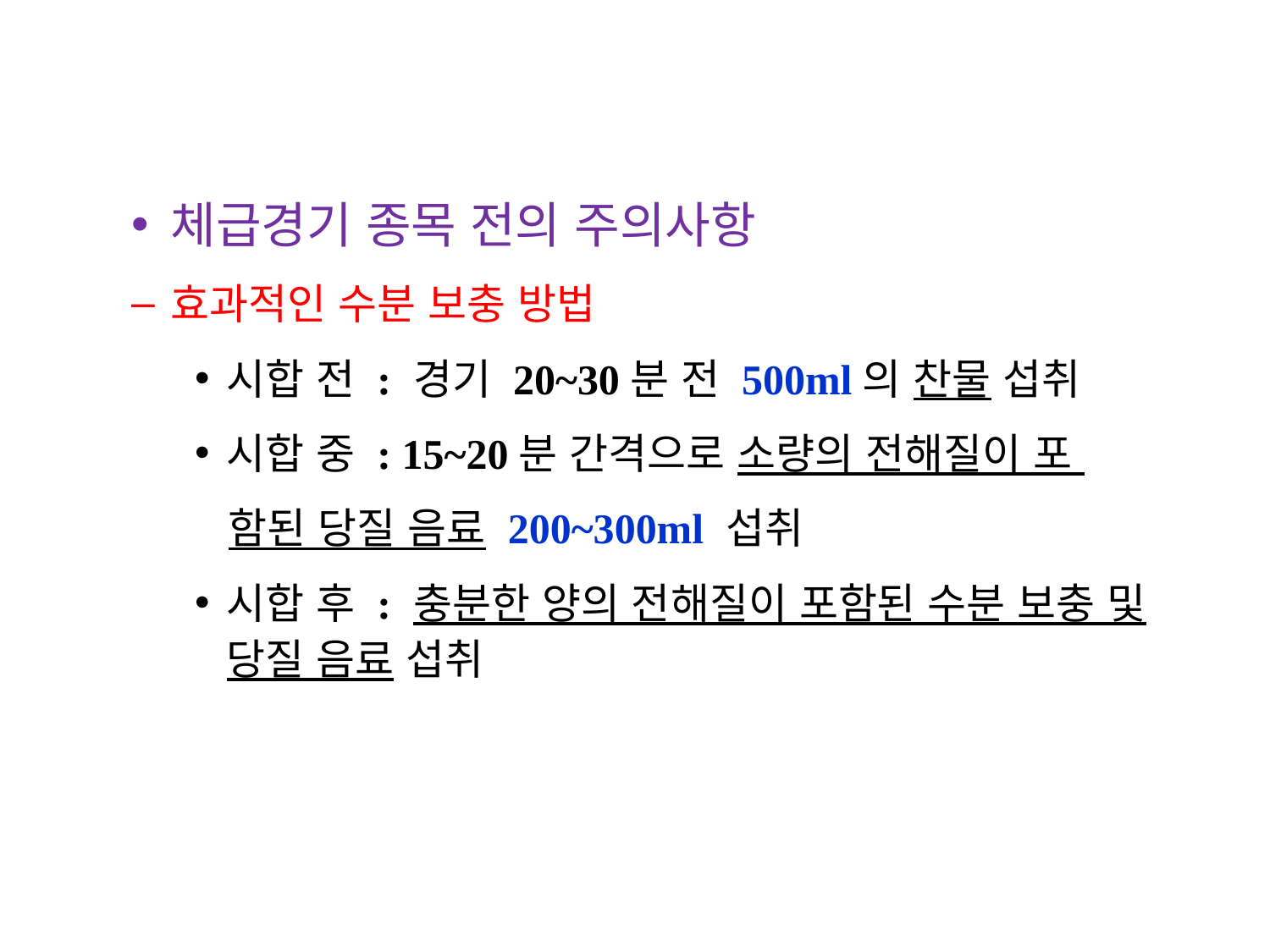

체급경기 종목 전의 주의사항
효과적인 수분 보충 방법
시합 전 : 경기 20~30분 전 500ml의 찬물 섭취
시합 중 : 15~20분 간격으로 소량의 전해질이 포
  함된 당질 음료 200~300ml 섭취
시합 후 : 충분한 양의 전해질이 포함된 수분 보충 및 당질 음료 섭취